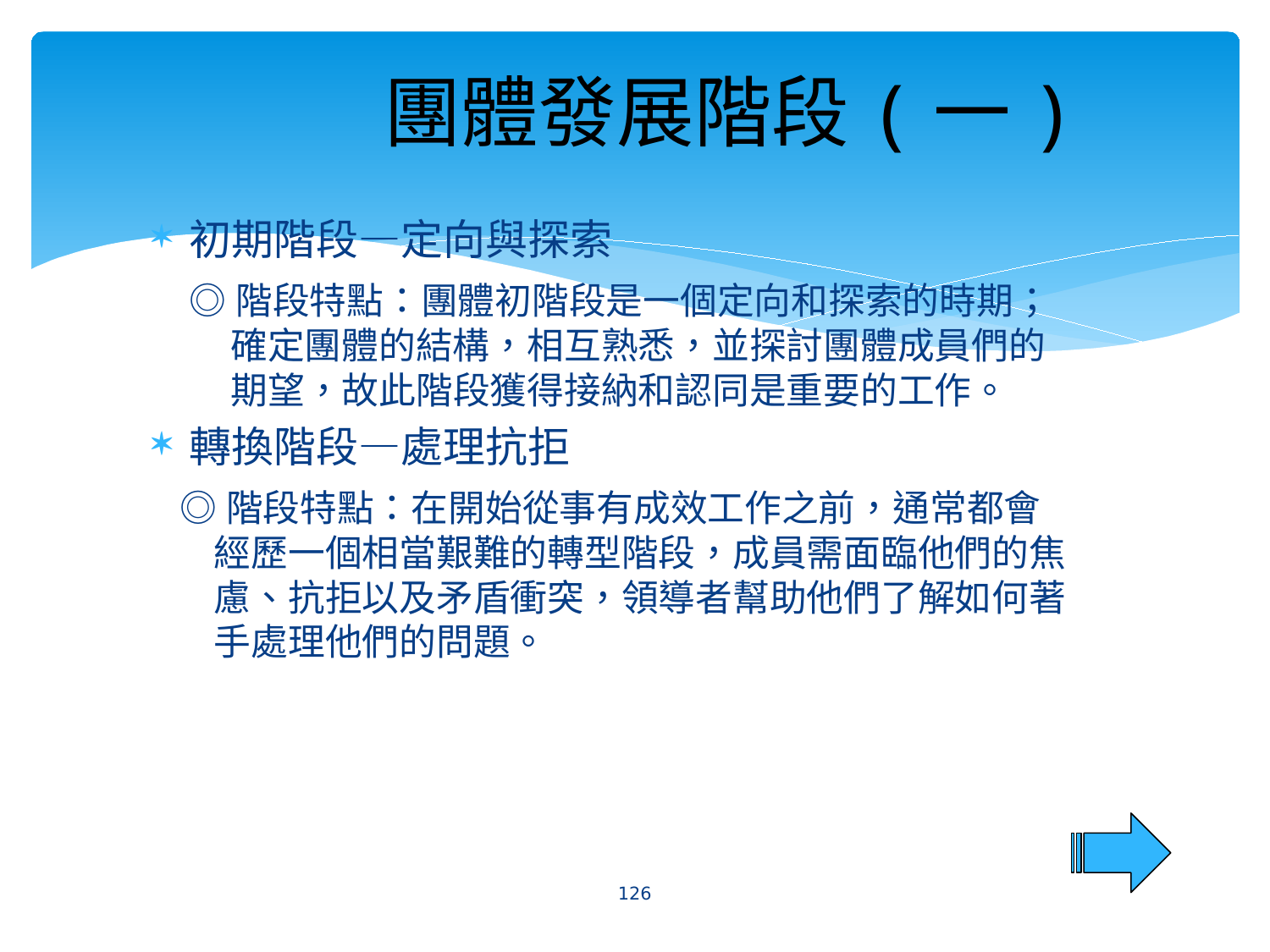

團體發展階段(一)
初期階段—定向與探索
    ◎階段特點：團體初階段是一個定向和探索的時期；
     確定團體的結構，相互熟悉，並探討團體成員們的
     期望，故此階段獲得接納和認同是重要的工作。
轉換階段—處理抗拒
   ◎階段特點：在開始從事有成效工作之前，通常都會
   經歷一個相當艱難的轉型階段，成員需面臨他們的焦
   慮、抗拒以及矛盾衝突，領導者幫助他們了解如何著
   手處理他們的問題。

126